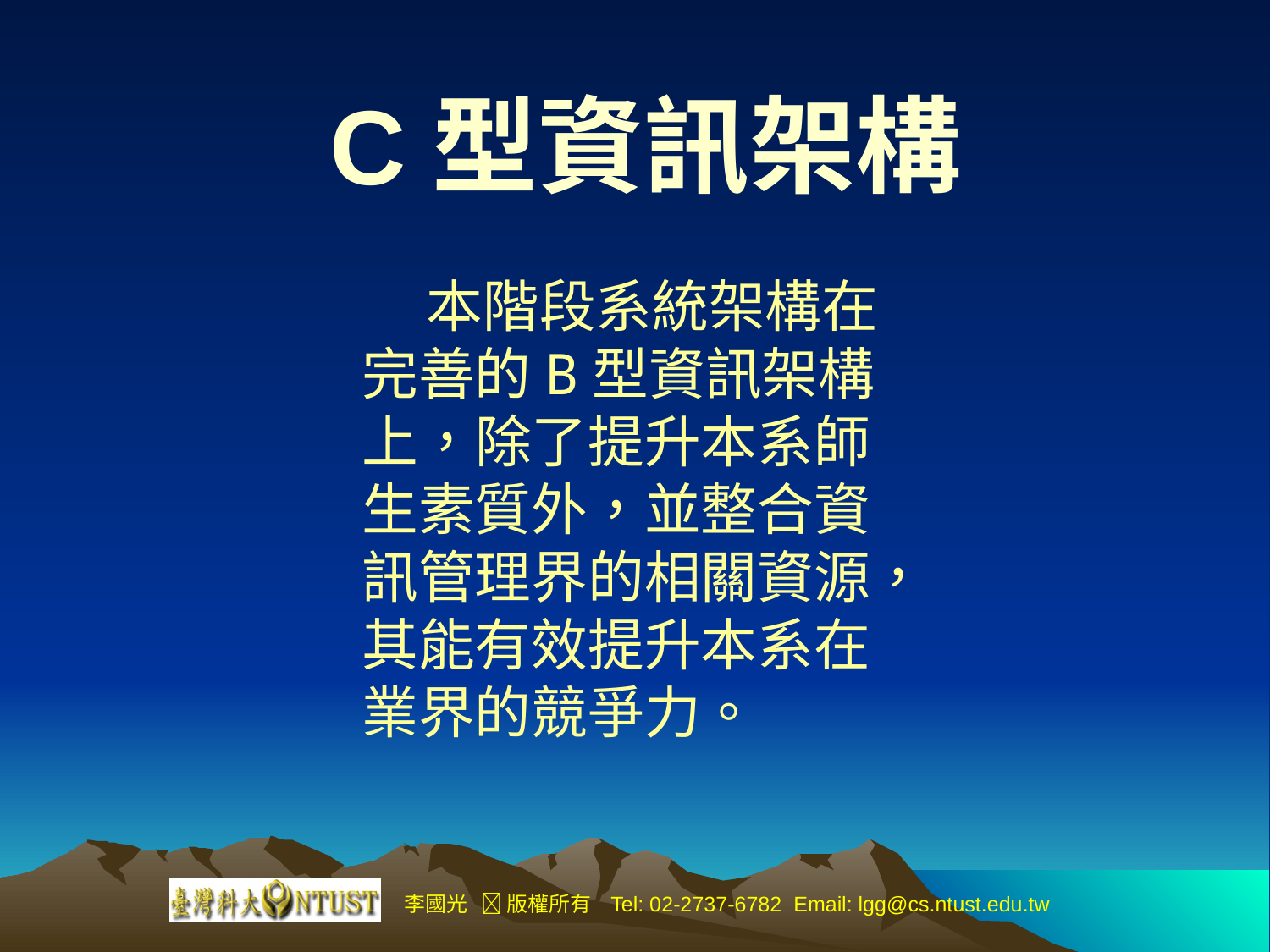

# C型資訊架構
    本階段系統架構在完善的B型資訊架構上，除了提升本系師生素質外，並整合資訊管理界的相關資源，其能有效提升本系在業界的競爭力。